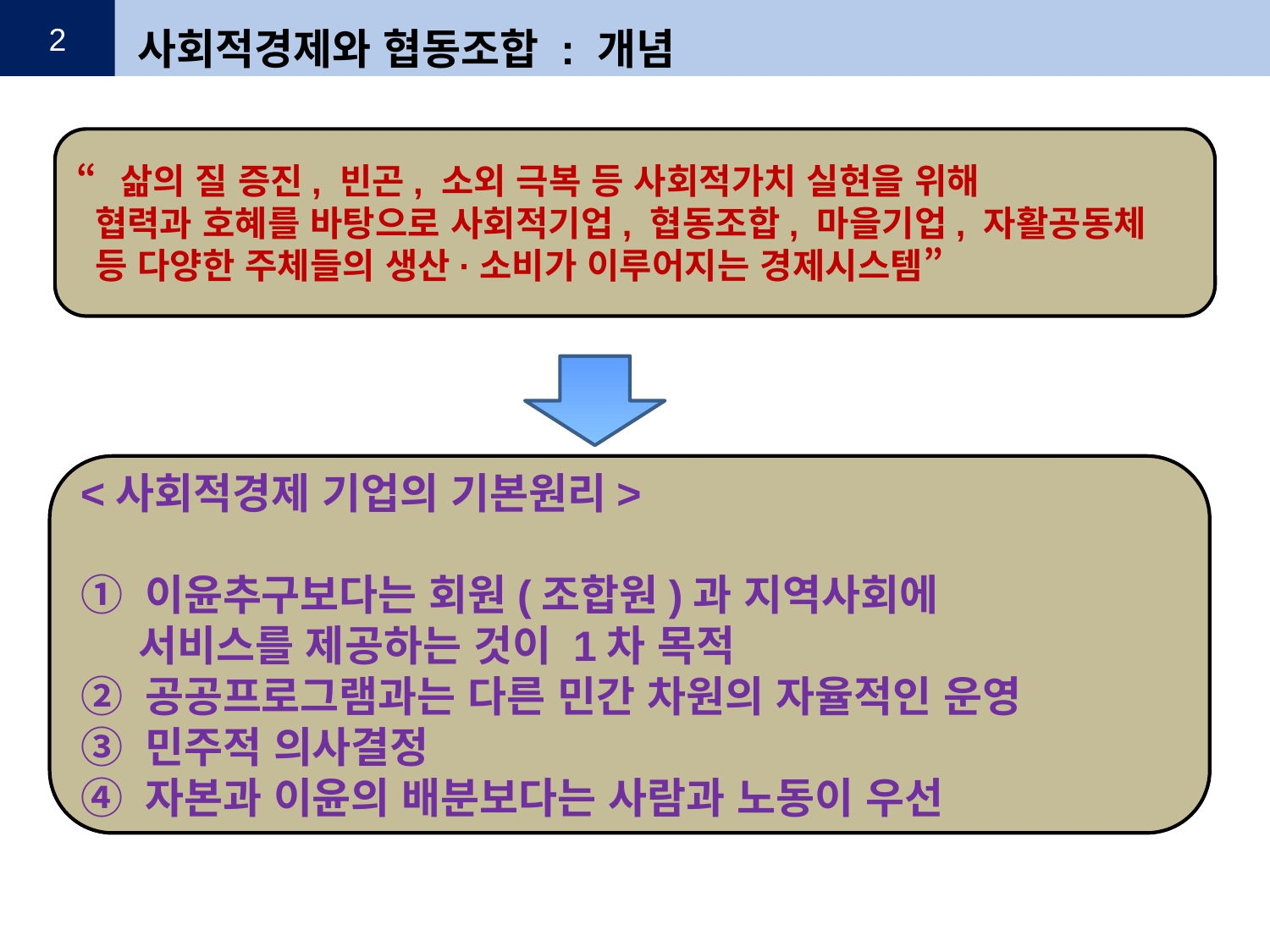

2

사회적경제와 협동조합 : 개념
“삶의 질 증진, 빈곤, 소외 극복 등 사회적가치 실현을 위해
 협력과 호혜를 바탕으로 사회적기업, 협동조합, 마을기업, 자활공동체
 등 다양한 주체들의 생산·소비가 이루어지는 경제시스템”

<사회적경제 기업의 기본원리>

① 이윤추구보다는 회원(조합원)과 지역사회에
    서비스를 제공하는 것이 1차 목적
② 공공프로그램과는 다른 민간 차원의 자율적인 운영
③ 민주적 의사결정
④ 자본과 이윤의 배분보다는 사람과 노동이 우선